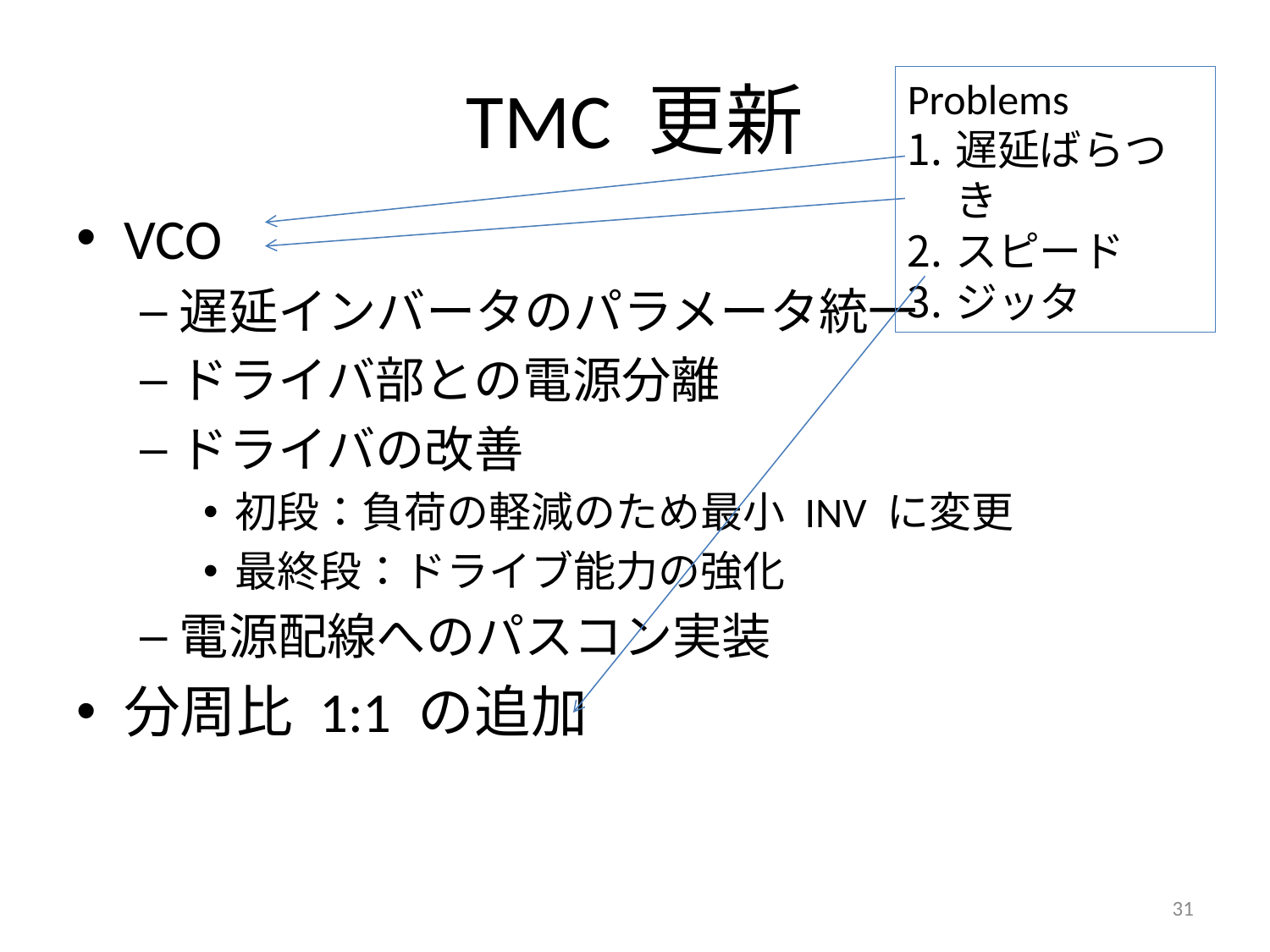

# TMC 更新
Problems
遅延ばらつき
スピード
ジッタ
VCO
遅延インバータのパラメータ統一
ドライバ部との電源分離
ドライバの改善
初段：負荷の軽減のため最小 INV に変更
最終段：ドライブ能力の強化
電源配線へのパスコン実装
分周比 1:1 の追加
31